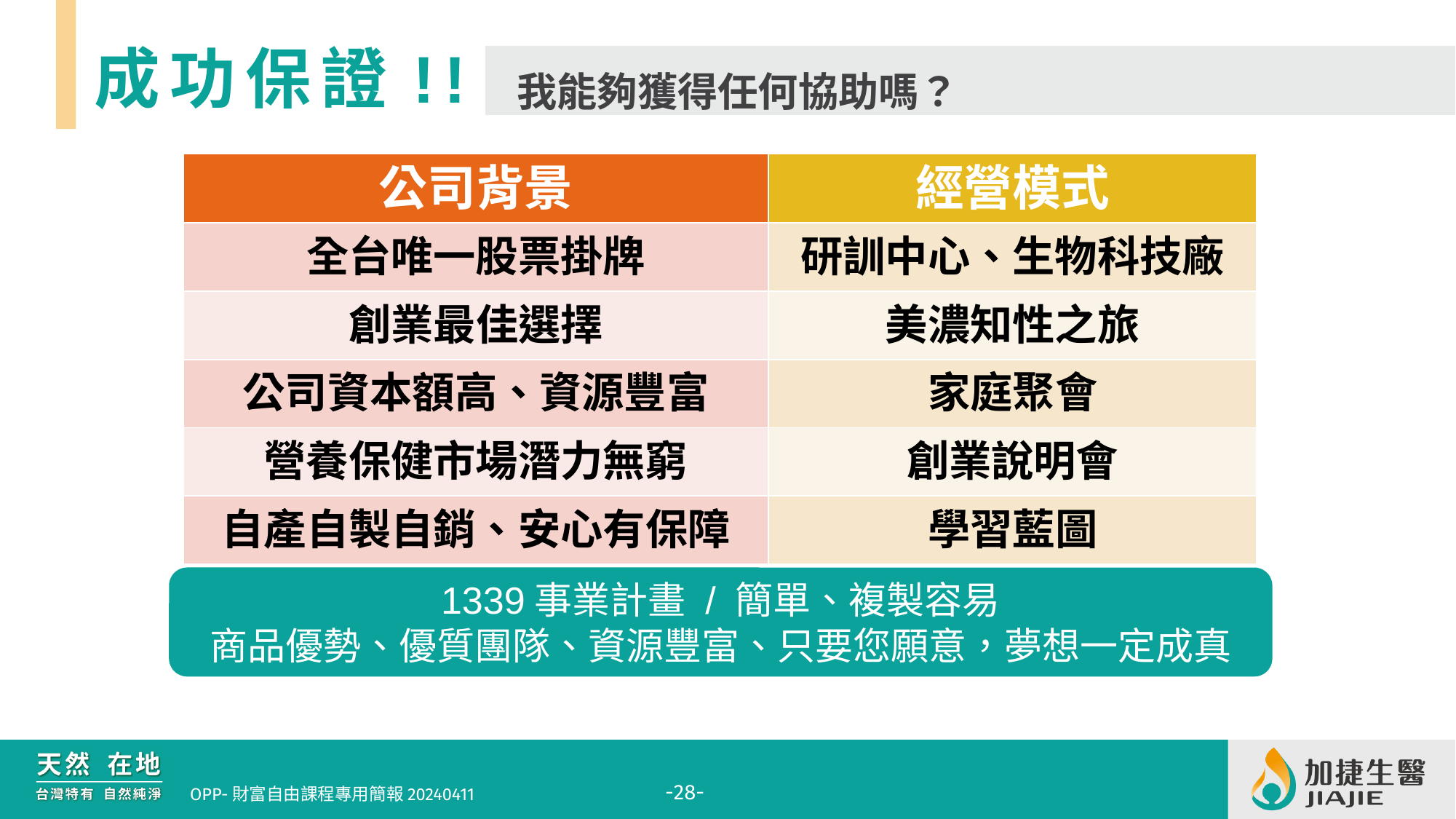

# 成功保證!!
我能夠獲得任何協助嗎？

| 經營模式 |
| --- |
| 研訓中心、生物科技廠 |
| 美濃知性之旅 |
| 家庭聚會 |
| 創業說明會 |
| 學習藍圖 |
| 公司背景 |
| --- |
| 全台唯一股票掛牌 |
| 創業最佳選擇 |
| 公司資本額高、資源豐富 |
| 營養保健市場潛力無窮 |
| 自產自製自銷、安心有保障 |
1339事業計畫 / 簡單、複製容易
商品優勢、優質團隊、資源豐富、只要您願意，夢想一定成真
OPP-財富自由課程專用簡報20240411
-28-